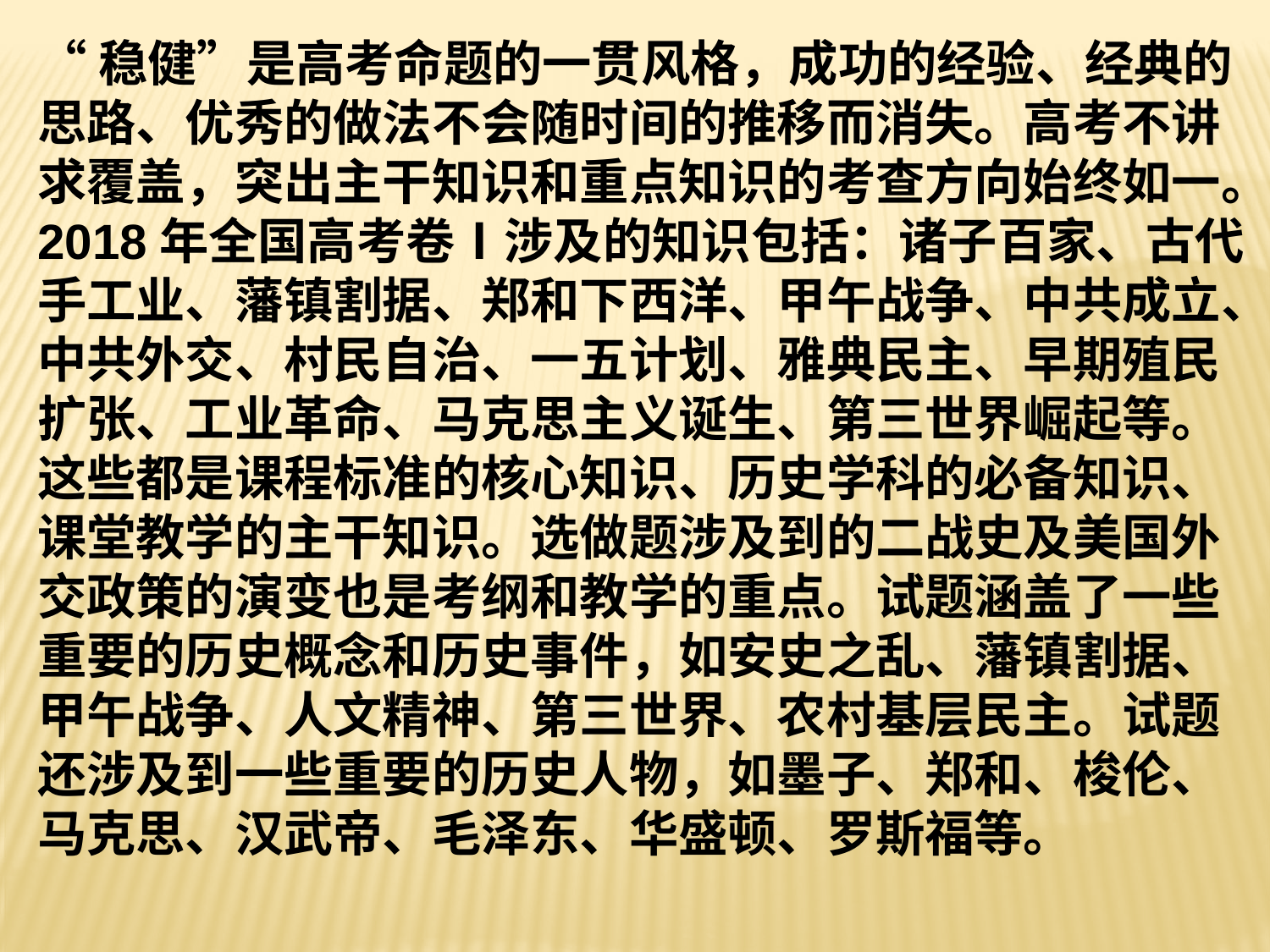

“稳健”是高考命题的一贯风格，成功的经验、经典的思路、优秀的做法不会随时间的推移而消失。高考不讲求覆盖，突出主干知识和重点知识的考查方向始终如一。
2018年全国高考卷Ⅰ涉及的知识包括：诸子百家、古代手工业、藩镇割据、郑和下西洋、甲午战争、中共成立、中共外交、村民自治、一五计划、雅典民主、早期殖民扩张、工业革命、马克思主义诞生、第三世界崛起等。这些都是课程标准的核心知识、历史学科的必备知识、课堂教学的主干知识。选做题涉及到的二战史及美国外交政策的演变也是考纲和教学的重点。试题涵盖了一些重要的历史概念和历史事件，如安史之乱、藩镇割据、甲午战争、人文精神、第三世界、农村基层民主。试题还涉及到一些重要的历史人物，如墨子、郑和、梭伦、马克思、汉武帝、毛泽东、华盛顿、罗斯福等。